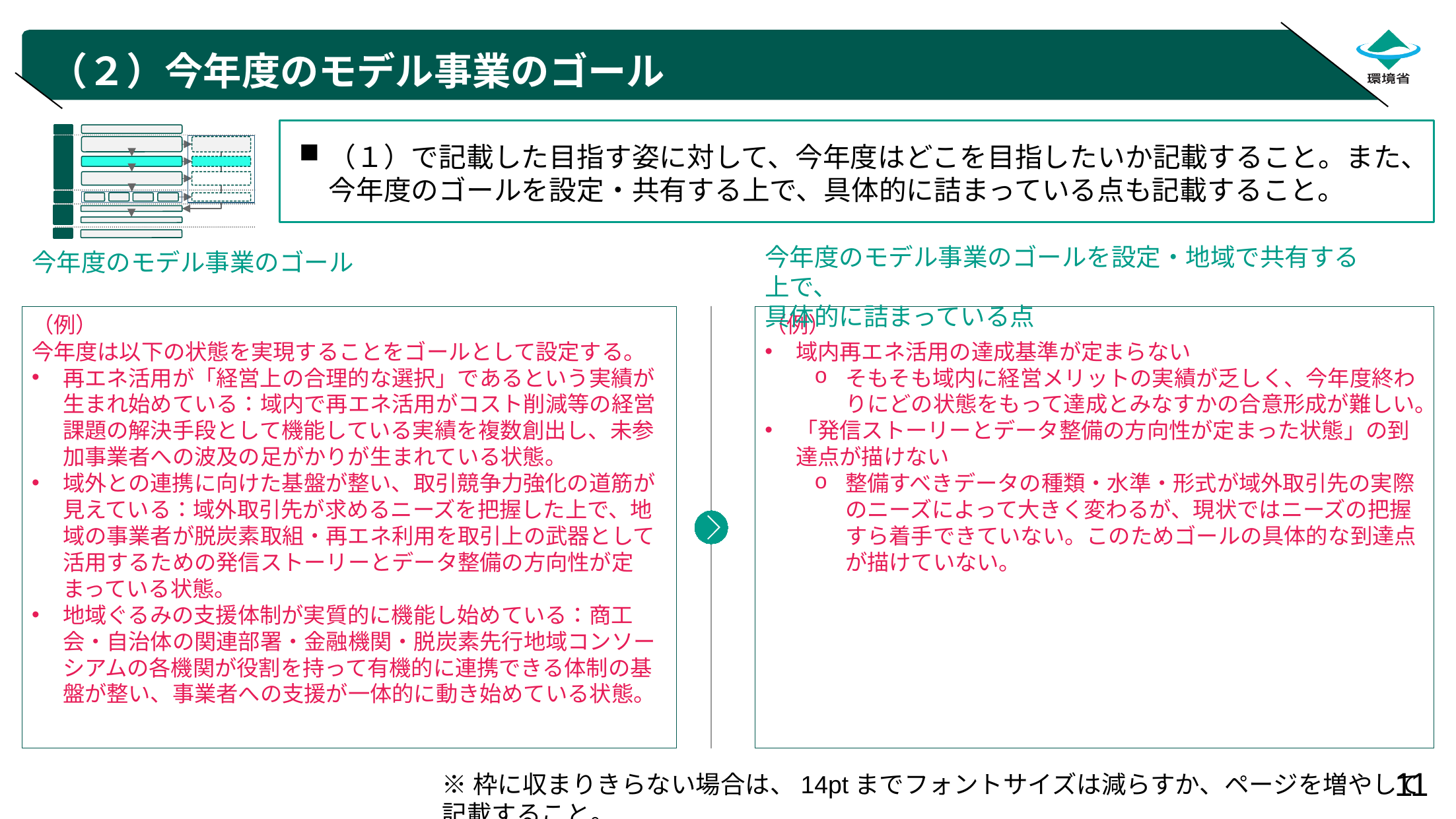

# （２）今年度のモデル事業のゴール
（１）で記載した目指す姿に対して、今年度はどこを目指したいか記載すること。また、今年度のゴールを設定・共有する上で、具体的に詰まっている点も記載すること。

今年度のモデル事業のゴールを設定・地域で共有する上で、
具体的に詰まっている点
今年度のモデル事業のゴール
（例）
今年度は以下の状態を実現することをゴールとして設定する。
再エネ活用が「経営上の合理的な選択」であるという実績が生まれ始めている：域内で再エネ活用がコスト削減等の経営課題の解決手段として機能している実績を複数創出し、未参加事業者への波及の足がかりが生まれている状態。
域外との連携に向けた基盤が整い、取引競争力強化の道筋が見えている：域外取引先が求めるニーズを把握した上で、地域の事業者が脱炭素取組・再エネ利用を取引上の武器として活用するための発信ストーリーとデータ整備の方向性が定まっている状態。
地域ぐるみの支援体制が実質的に機能し始めている：商工会・自治体の関連部署・金融機関・脱炭素先行地域コンソーシアムの各機関が役割を持って有機的に連携できる体制の基盤が整い、事業者への支援が一体的に動き始めている状態。

（例）
域内再エネ活用の達成基準が定まらない
そもそも域内に経営メリットの実績が乏しく、今年度終わりにどの状態をもって達成とみなすかの合意形成が難しい。
「発信ストーリーとデータ整備の方向性が定まった状態」の到達点が描けない
整備すべきデータの種類・水準・形式が域外取引先の実際のニーズによって大きく変わるが、現状ではニーズの把握すら着手できていない。このためゴールの具体的な到達点が描けていない。
※枠に収まりきらない場合は、14ptまでフォントサイズは減らすか、ページを増やして記載すること。